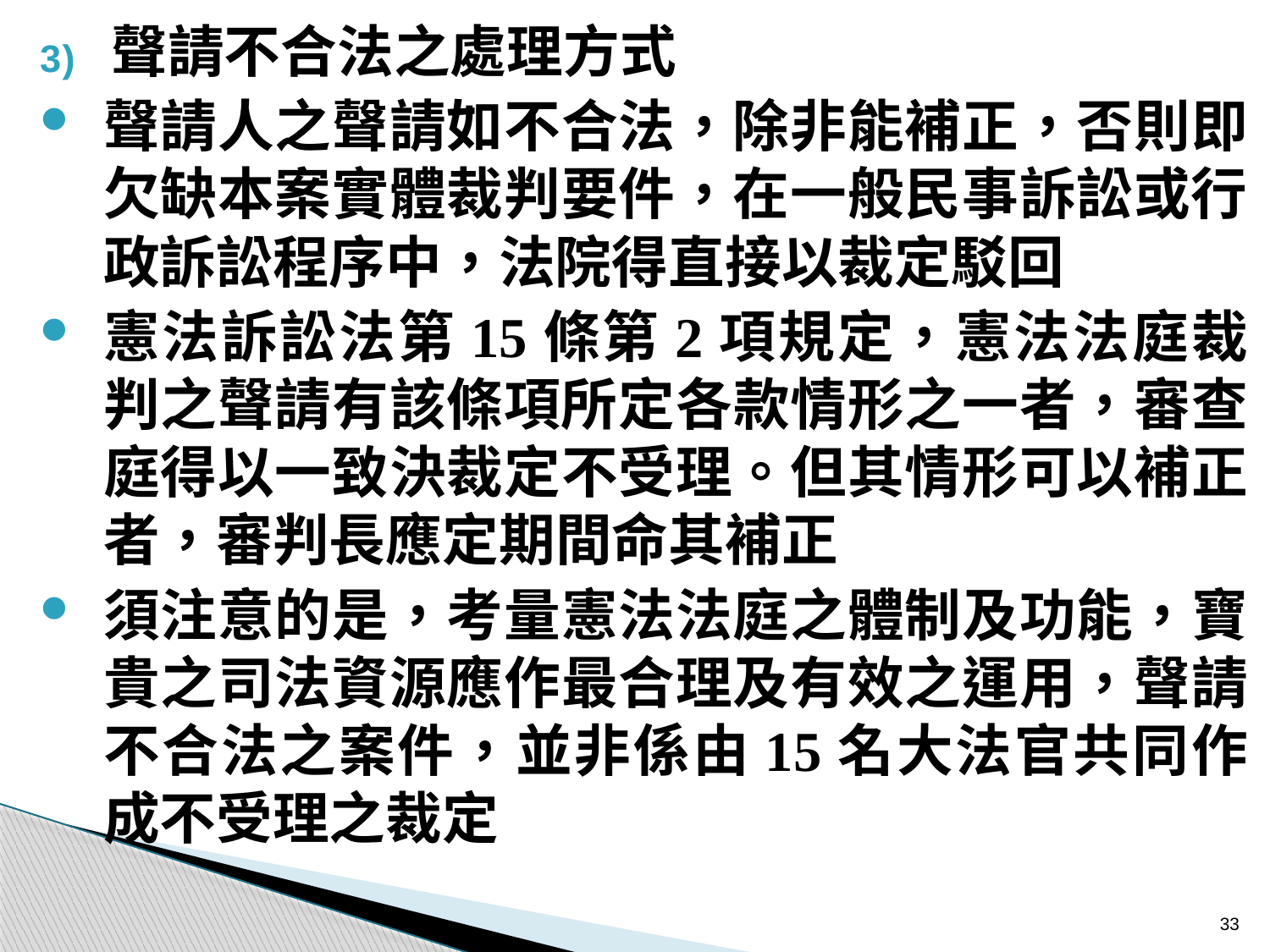

聲請不合法之處理方式
聲請人之聲請如不合法，除非能補正，否則即欠缺本案實體裁判要件，在一般民事訴訟或行政訴訟程序中，法院得直接以裁定駁回
憲法訴訟法第15條第2項規定，憲法法庭裁判之聲請有該條項所定各款情形之一者，審查庭得以一致決裁定不受理。但其情形可以補正者，審判長應定期間命其補正
須注意的是，考量憲法法庭之體制及功能，寶貴之司法資源應作最合理及有效之運用，聲請不合法之案件，並非係由15名大法官共同作成不受理之裁定

33